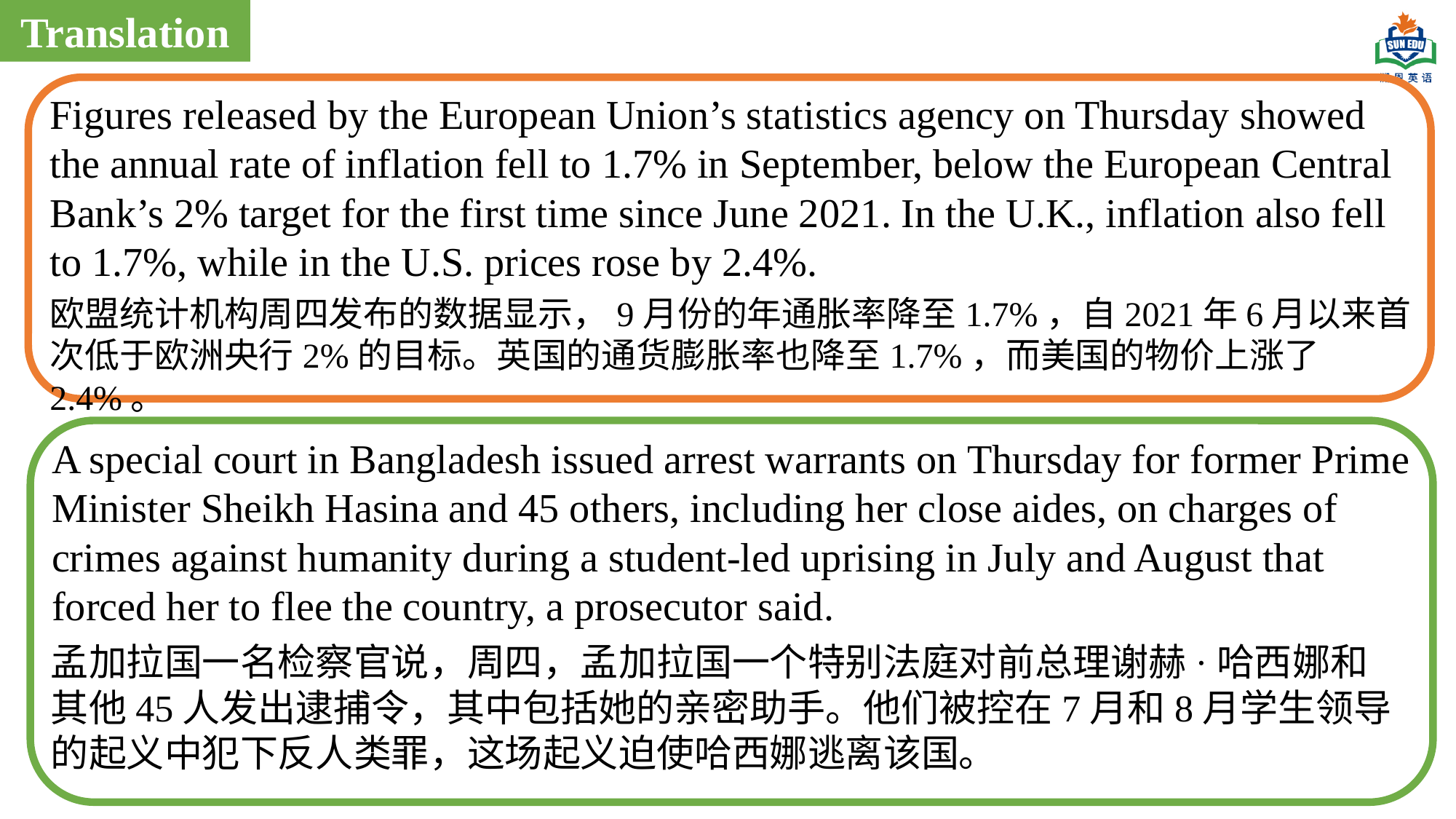

Translation

Figures released by the European Union’s statistics agency on Thursday showed the annual rate of inflation fell to 1.7% in September, below the European Central Bank’s 2% target for the first time since June 2021. In the U.K., inflation also fell to 1.7%, while in the U.S. prices rose by 2.4%.
欧盟统计机构周四发布的数据显示，9月份的年通胀率降至1.7%，自2021年6月以来首次低于欧洲央行2%的目标。英国的通货膨胀率也降至1.7%，而美国的物价上涨了2.4%。

A special court in Bangladesh issued arrest warrants on Thursday for former Prime Minister Sheikh Hasina and 45 others, including her close aides, on charges of crimes against humanity during a student-led uprising in July and August that forced her to flee the country, a prosecutor said.
孟加拉国一名检察官说，周四，孟加拉国一个特别法庭对前总理谢赫·哈西娜和其他45人发出逮捕令，其中包括她的亲密助手。他们被控在7月和8月学生领导的起义中犯下反人类罪，这场起义迫使哈西娜逃离该国。